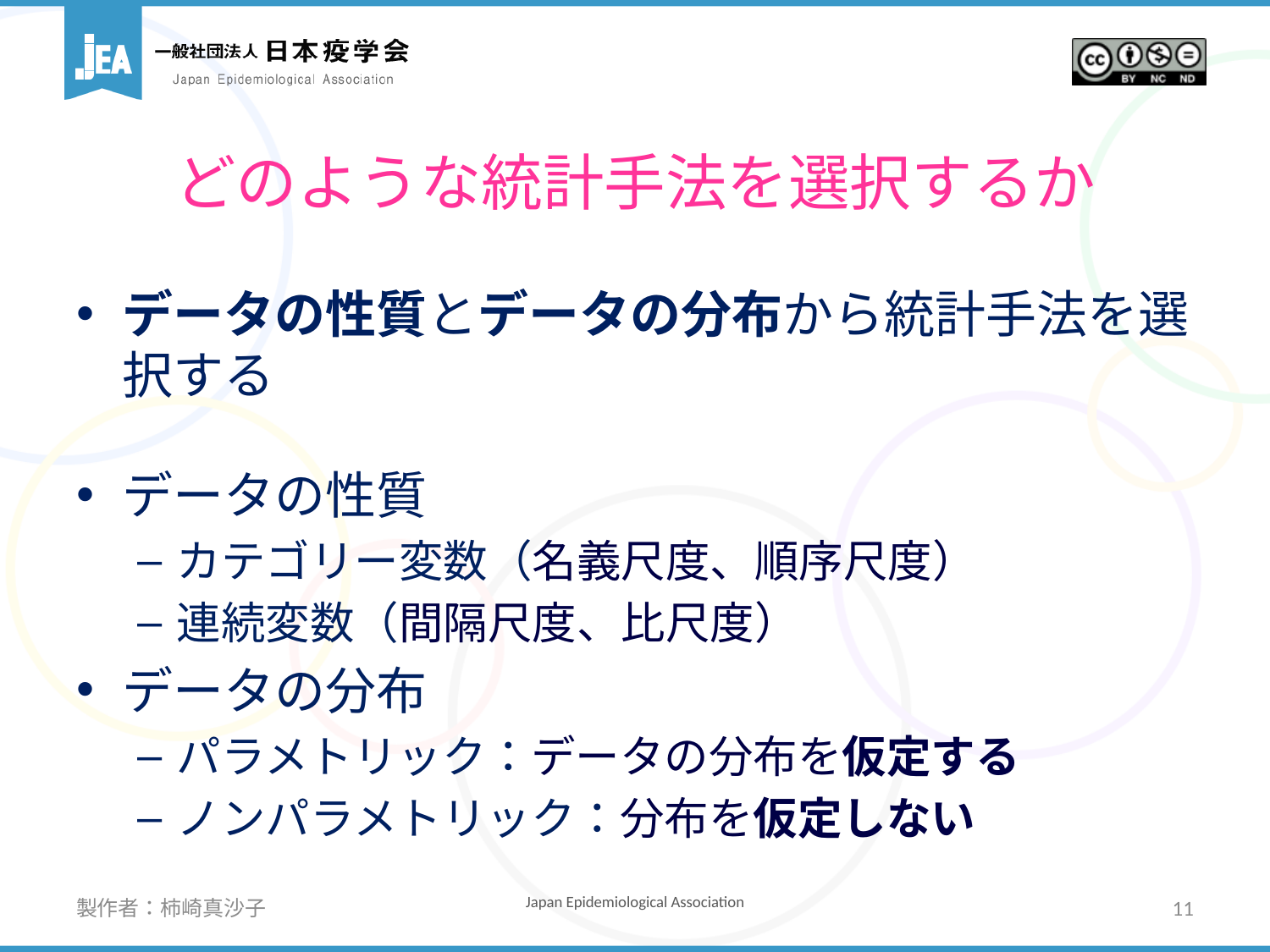

# どのような統計手法を選択するか
データの性質とデータの分布から統計手法を選択する

データの性質
カテゴリー変数（名義尺度、順序尺度）
連続変数（間隔尺度、比尺度）
データの分布
パラメトリック：データの分布を仮定する
ノンパラメトリック：分布を仮定しない

製作者：柿崎真沙子
11